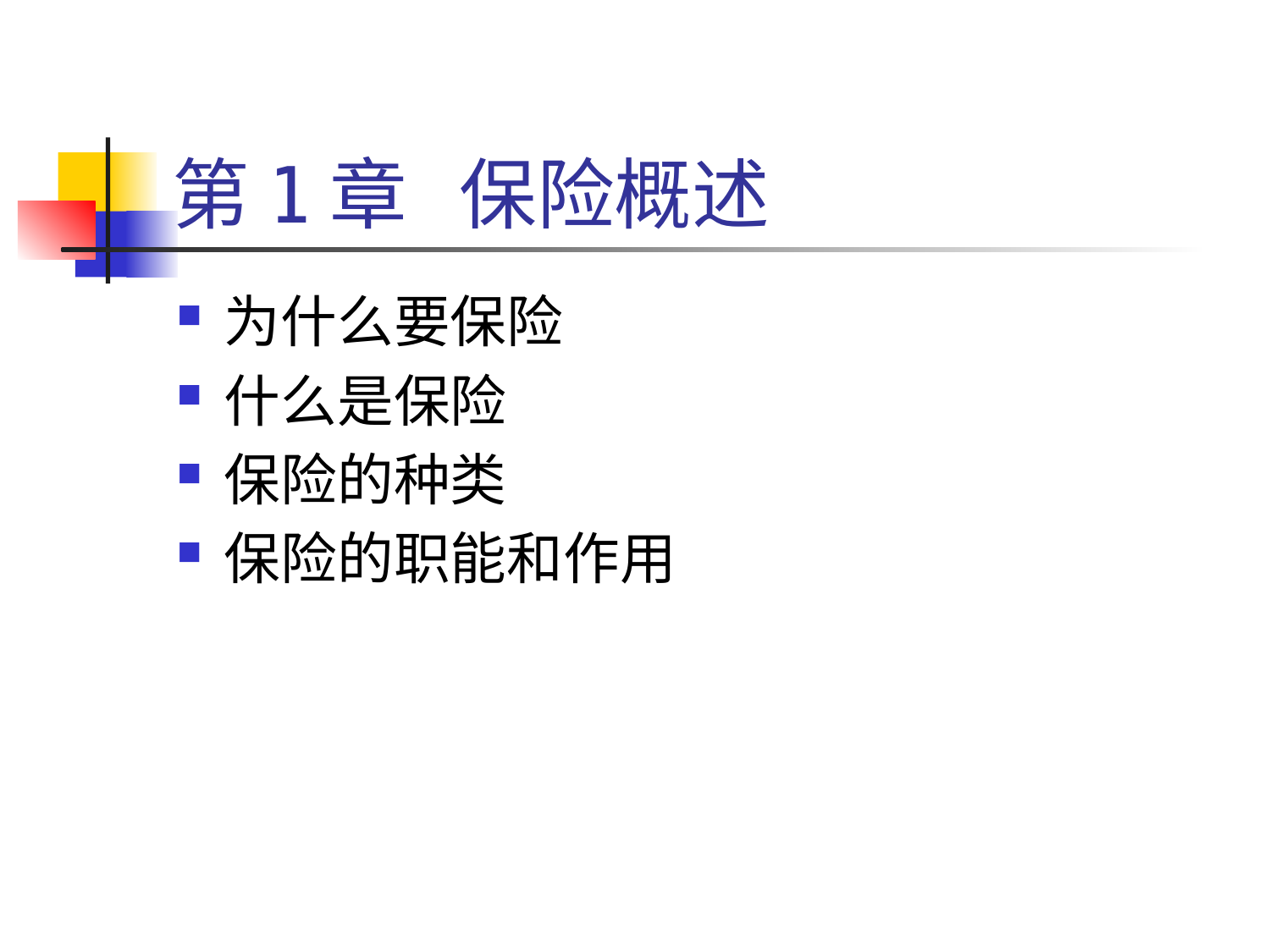

# 第1章   保险概述
为什么要保险
什么是保险
保险的种类
保险的职能和作用